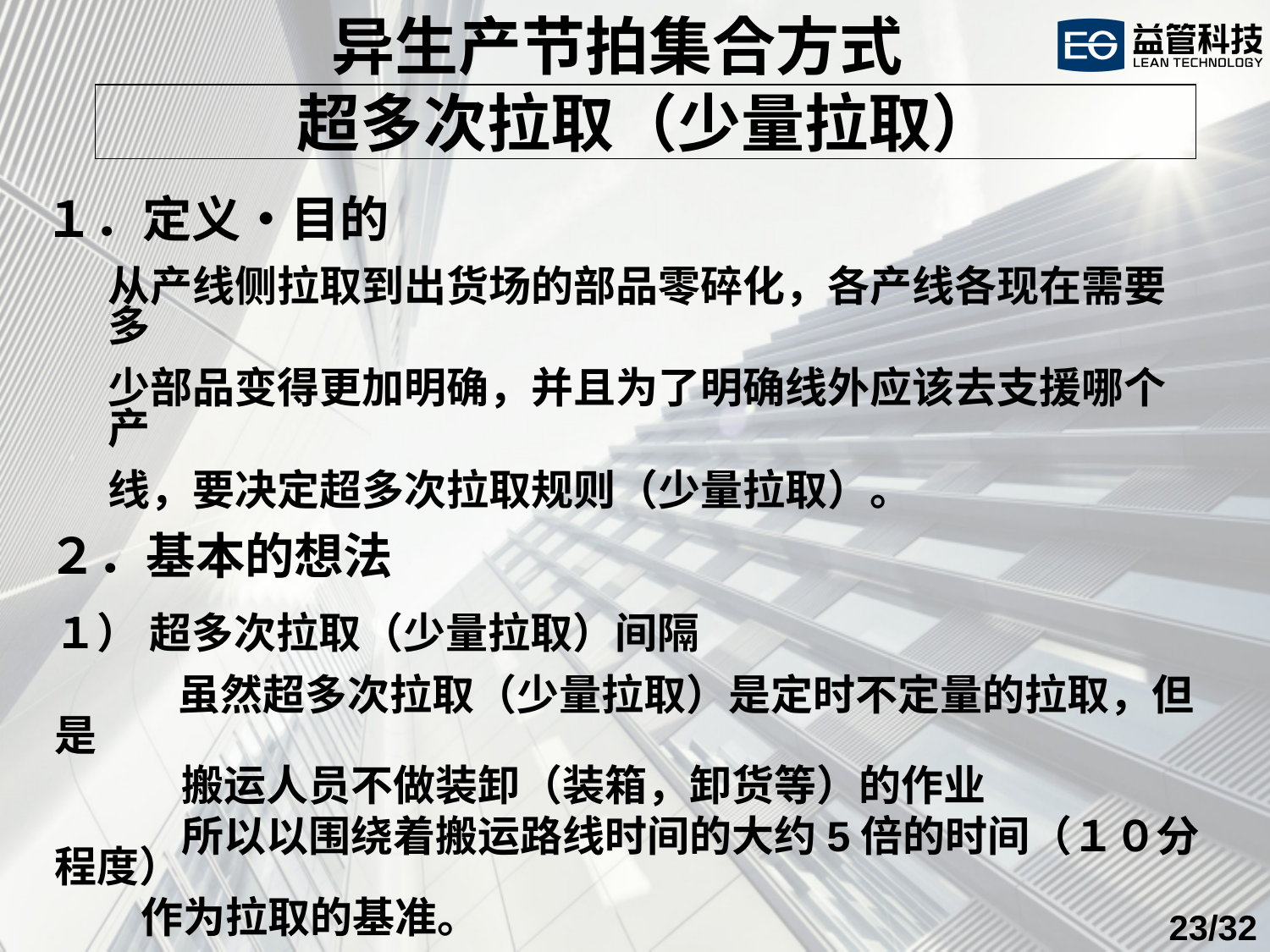

异生产节拍集合方式
超多次拉取（少量拉取）
１．定义・目的
从产线侧拉取到出货场的部品零碎化，各产线各现在需要多
少部品变得更加明确，并且为了明确线外应该去支援哪个产
线，要决定超多次拉取规则（少量拉取）。
２．基本的想法
１） 超多次拉取（少量拉取）间隔
 　　  虽然超多次拉取（少量拉取）是定时不定量的拉取，但是
　　　搬运人员不做装卸（装箱，卸货等）的作业
　　　所以以围绕着搬运路线时间的大约5倍的时间（１０分程度）
        作为拉取的基准。
23/32